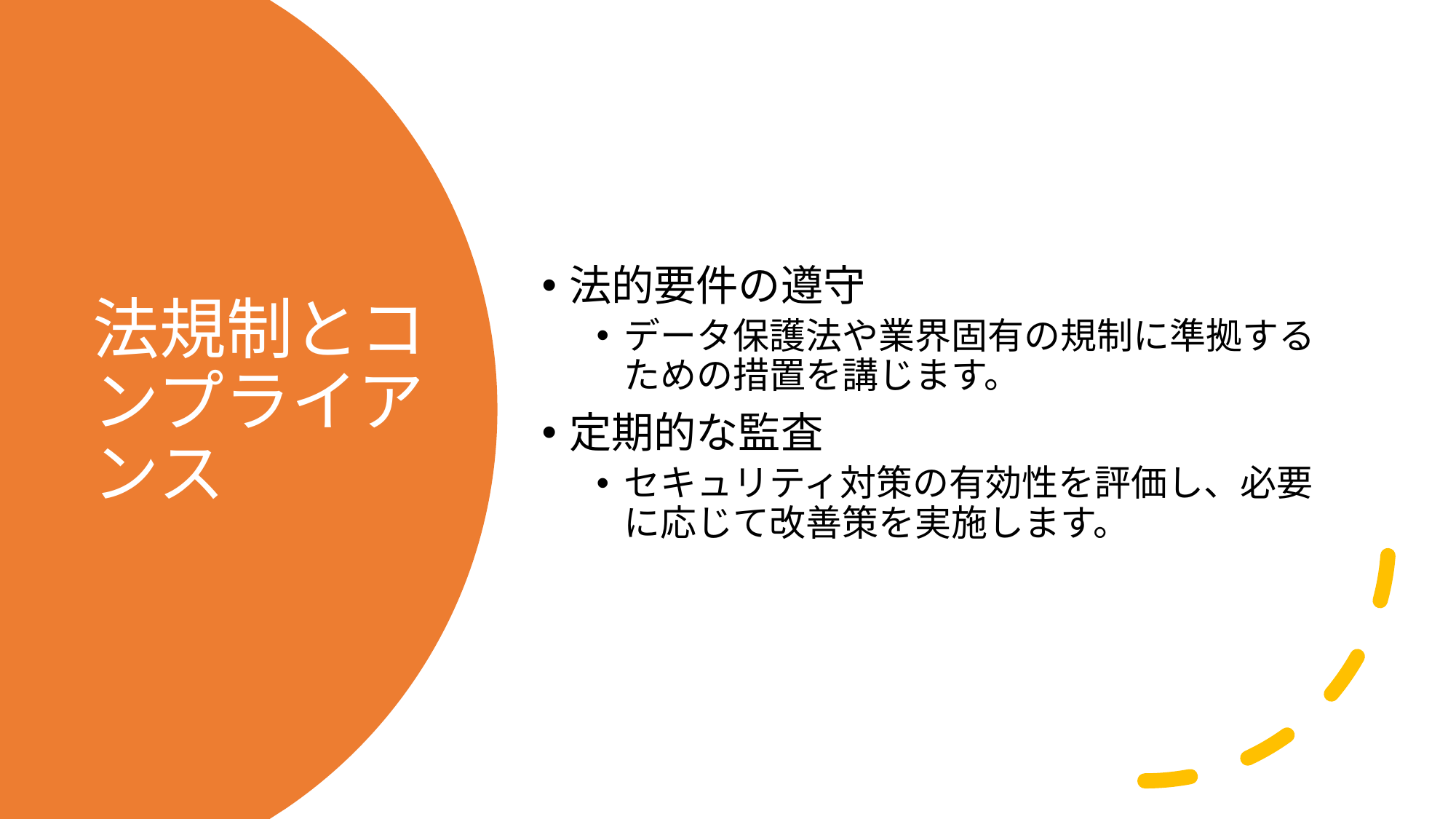

法的要件の遵守
データ保護法や業界固有の規制に準拠するための措置を講じます。
定期的な監査
セキュリティ対策の有効性を評価し、必要に応じて改善策を実施します。
# 法規制とコンプライアンス